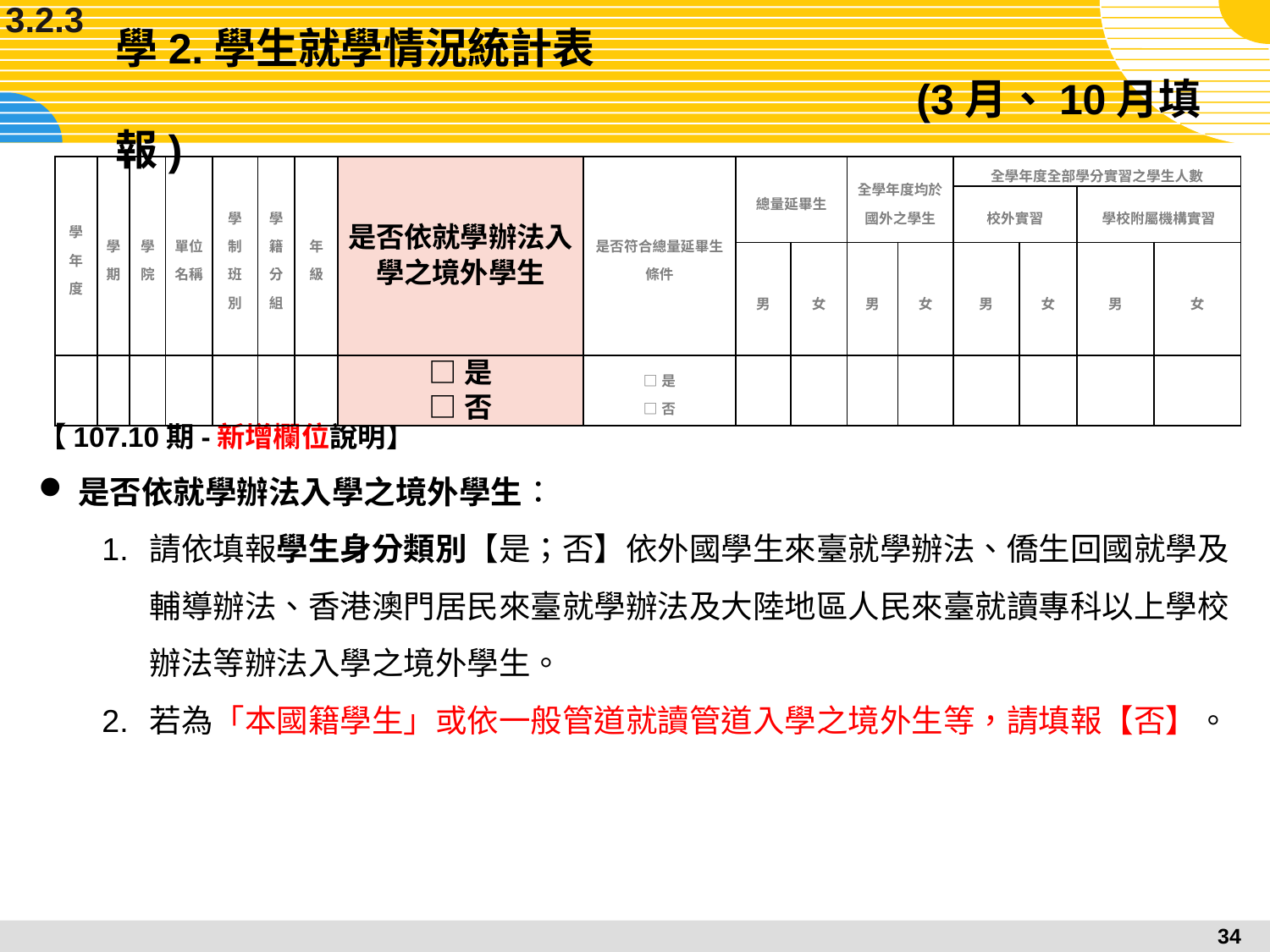

3.2.3
# 學2.學生就學情況統計表 (3月、10月填報)
| 學年度 | 學期 | 學院 | 單位 名稱 | 學制 班別 | 學籍分組 | 年級 | 是否依就學辦法入學之境外學生 | 是否符合總量延畢生條件 | 總量延畢生 |  | 全學年度均於國外之學生 |  | 全學年度全部學分實習之學生人數 |  |  |  |
| --- | --- | --- | --- | --- | --- | --- | --- | --- | --- | --- | --- | --- | --- | --- | --- | --- |
|  |  |  |  |  |  |  |  |  |  |  |  |  | 校外實習 |  | 學校附屬機構實習 |  |
|  |  |  |  |  |  |  |  |  | 男 | 女 | 男 | 女 | 男 | 女 | 男 | 女 |
|  |  |  |  |  |  |  | □是 □否 | □是 □否 |  |  |  |  |  |  |  |  |
【107.10期-新增欄位說明】
是否依就學辦法入學之境外學生：
請依填報學生身分類別【是；否】依外國學生來臺就學辦法、僑生回國就學及輔導辦法、香港澳門居民來臺就學辦法及大陸地區人民來臺就讀專科以上學校辦法等辦法入學之境外學生。
若為「本國籍學生」或依一般管道就讀管道入學之境外生等，請填報【否】。